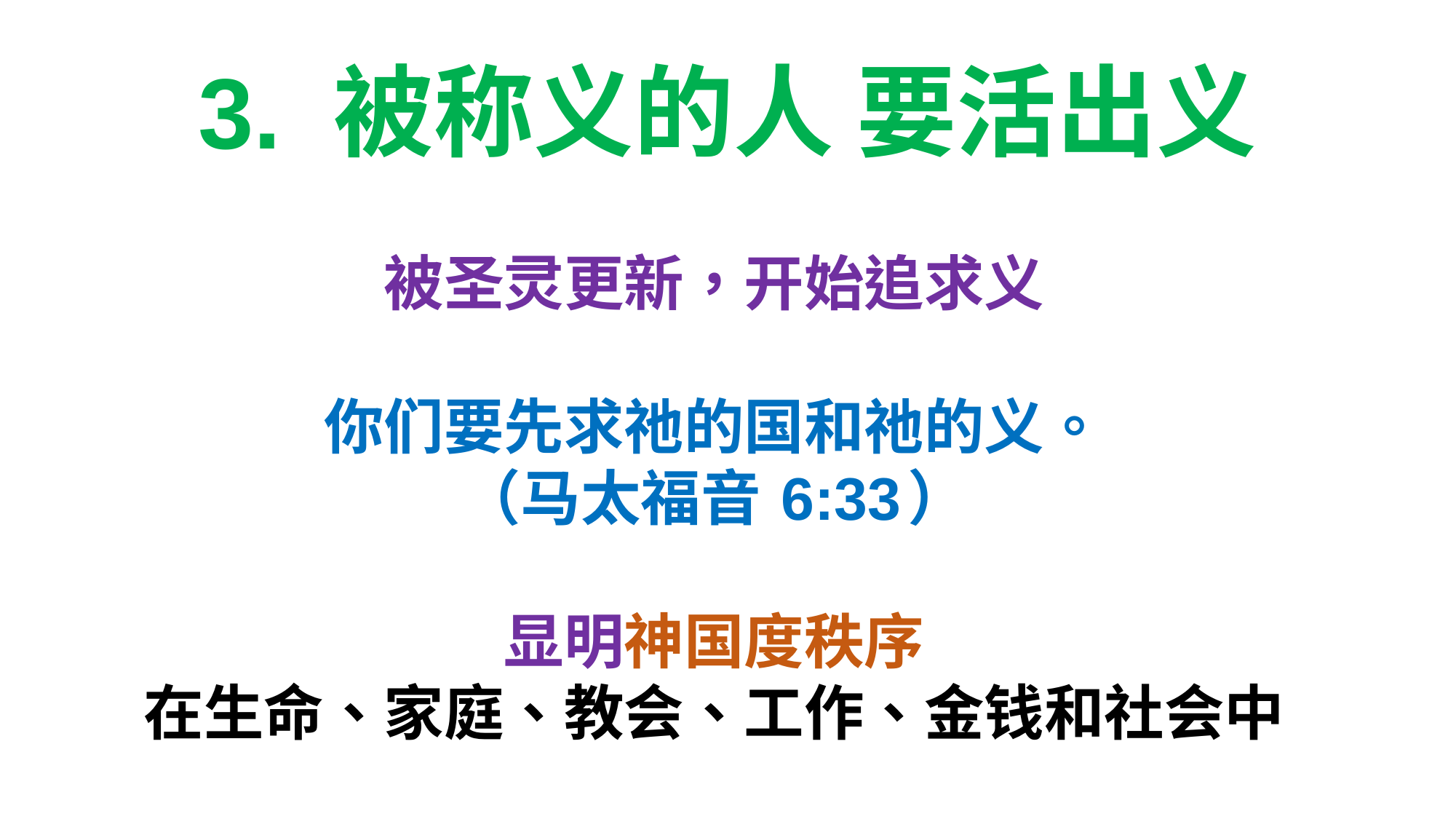

# 3. 被称义的人 要活出义
被圣灵更新，开始追求义

你们要先求祂的国和祂的义。
（马太福音 6:33）

显明神国度秩序
在生命、家庭、教会、工作、金钱和社会中